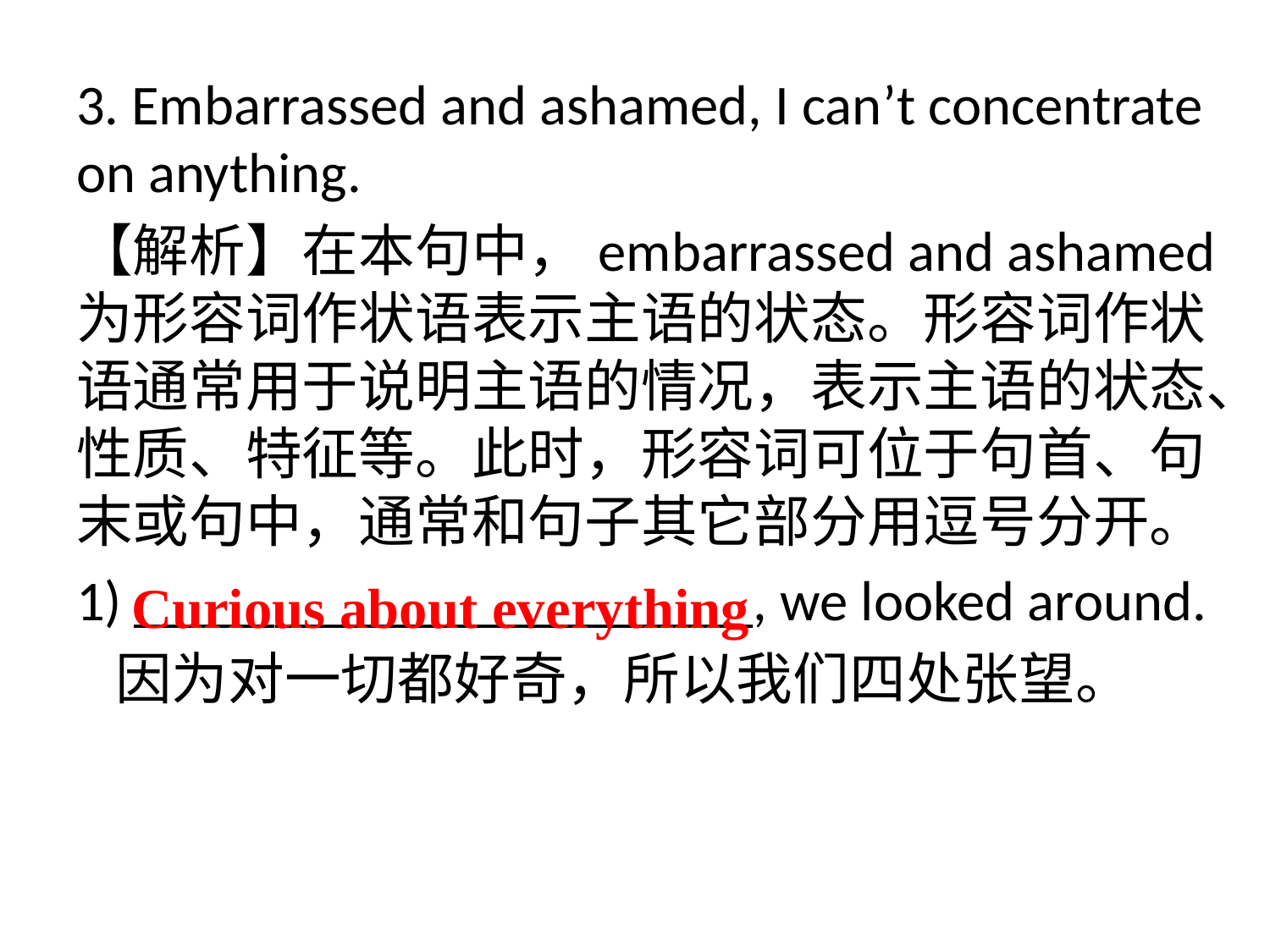

3. Embarrassed and ashamed, I can’t concentrate on anything.
【解析】在本句中，embarrassed and ashamed为形容词作状语表示主语的状态。形容词作状语通常用于说明主语的情况，表示主语的状态、性质、特征等。此时，形容词可位于句首、句末或句中，通常和句子其它部分用逗号分开。
1) ______________________, we looked around.
  因为对一切都好奇，所以我们四处张望。
 Curious about everything